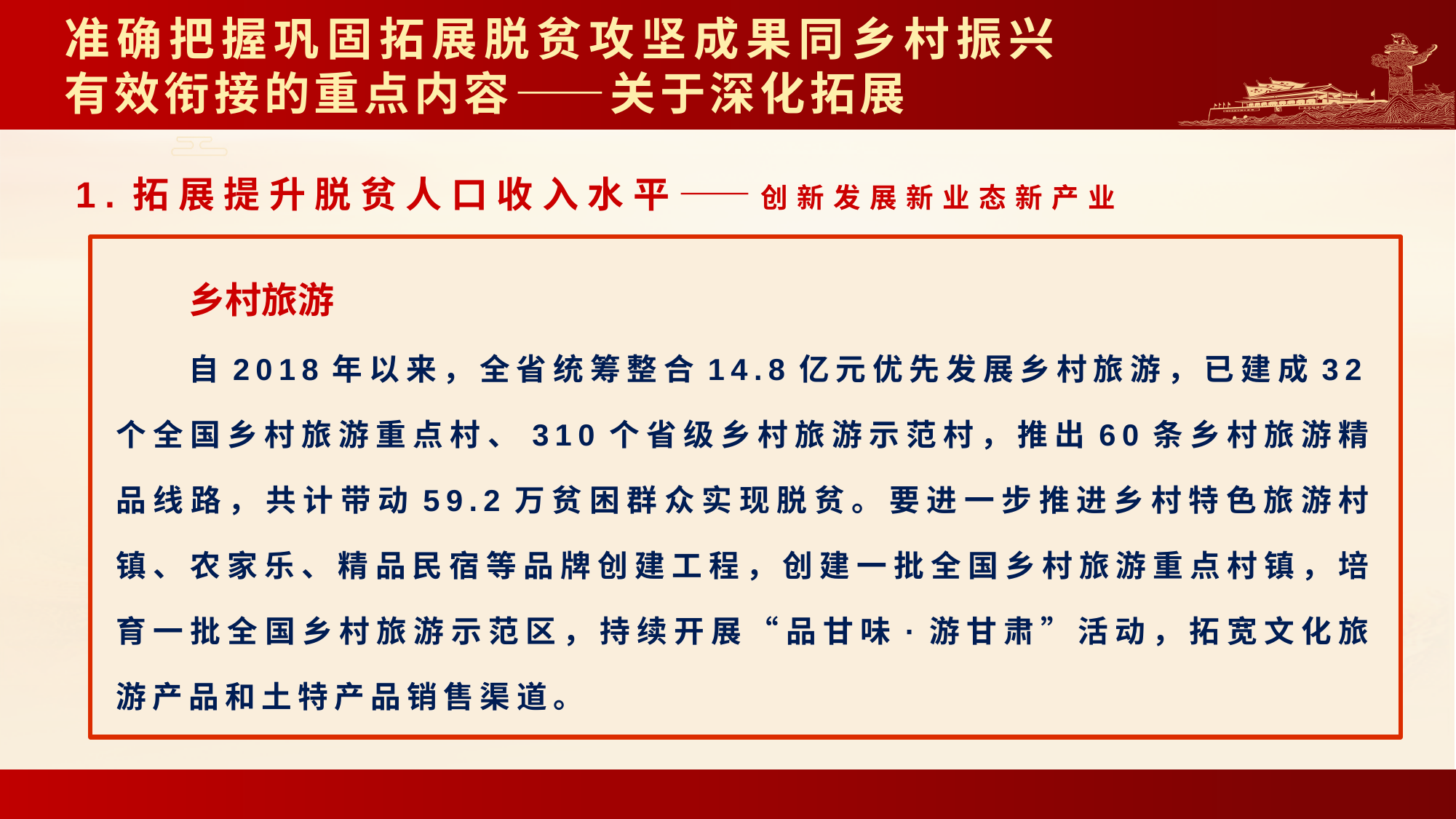

# 准确把握巩固拓展脱贫攻坚成果同乡村振兴有效衔接的重点内容——关于深化拓展
1.拓展提升脱贫人口收入水平——创新发展新业态新产业
乡村旅游
自2018年以来，全省统筹整合14.8亿元优先发展乡村旅游，已建成32个全国乡村旅游重点村、310个省级乡村旅游示范村，推出60条乡村旅游精品线路，共计带动59.2万贫困群众实现脱贫。要进一步推进乡村特色旅游村镇、农家乐、精品民宿等品牌创建工程，创建一批全国乡村旅游重点村镇，培育一批全国乡村旅游示范区，持续开展“品甘味·游甘肃”活动，拓宽文化旅游产品和土特产品销售渠道。